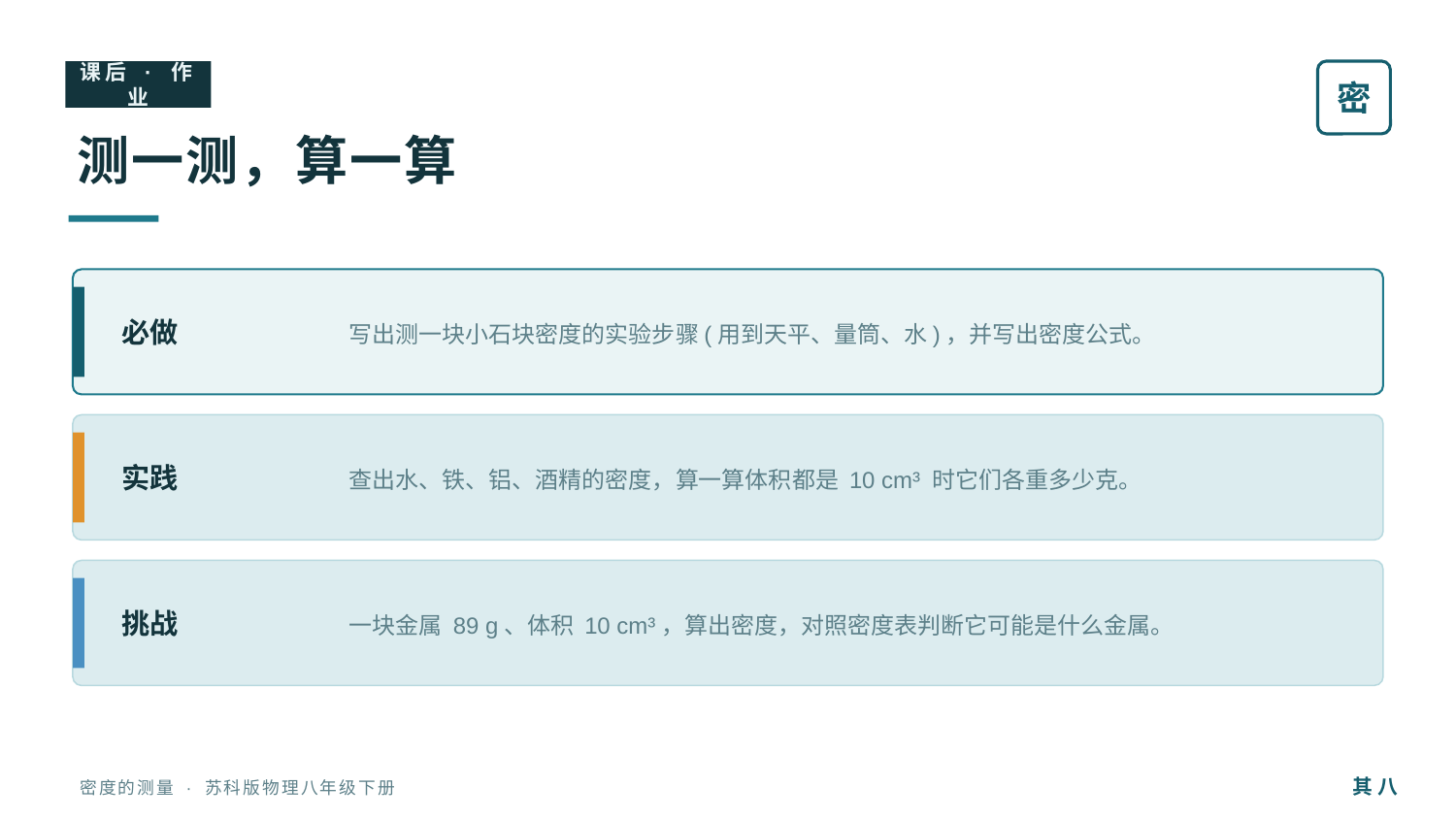

课后 · 作业
密

测一测，算一算

写出测一块小石块密度的实验步骤(用到天平、量筒、水)，并写出密度公式。
必做

查出水、铁、铝、酒精的密度，算一算体积都是 10 cm³ 时它们各重多少克。
实践

一块金属 89 g、体积 10 cm³，算出密度，对照密度表判断它可能是什么金属。
挑战

其 八
密度的测量 · 苏科版物理八年级下册